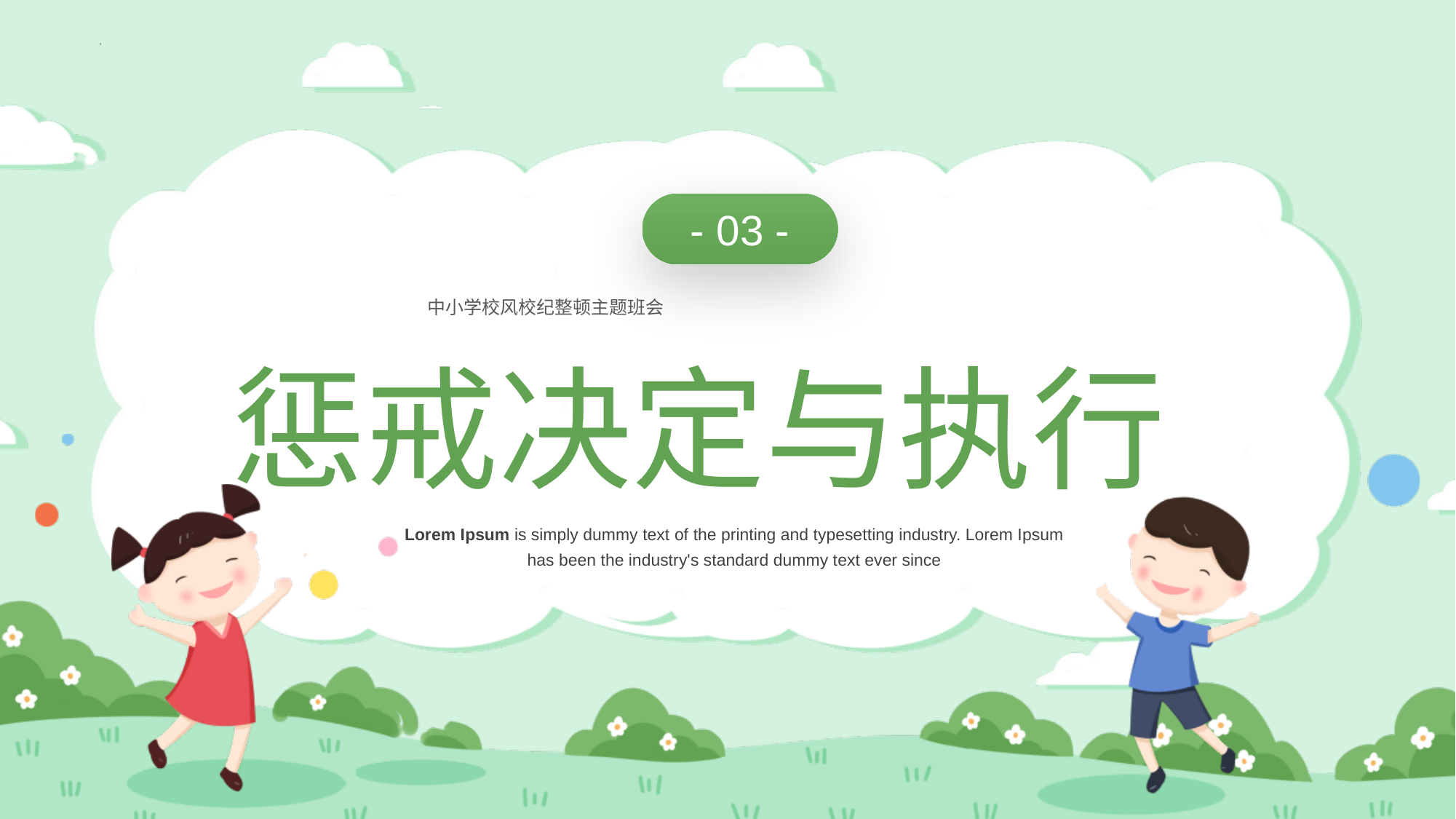

- 03 -
中小学校风校纪整顿主题班会
惩戒决定与执行
Lorem Ipsum is simply dummy text of the printing and typesetting industry. Lorem Ipsum has been the industry's standard dummy text ever since